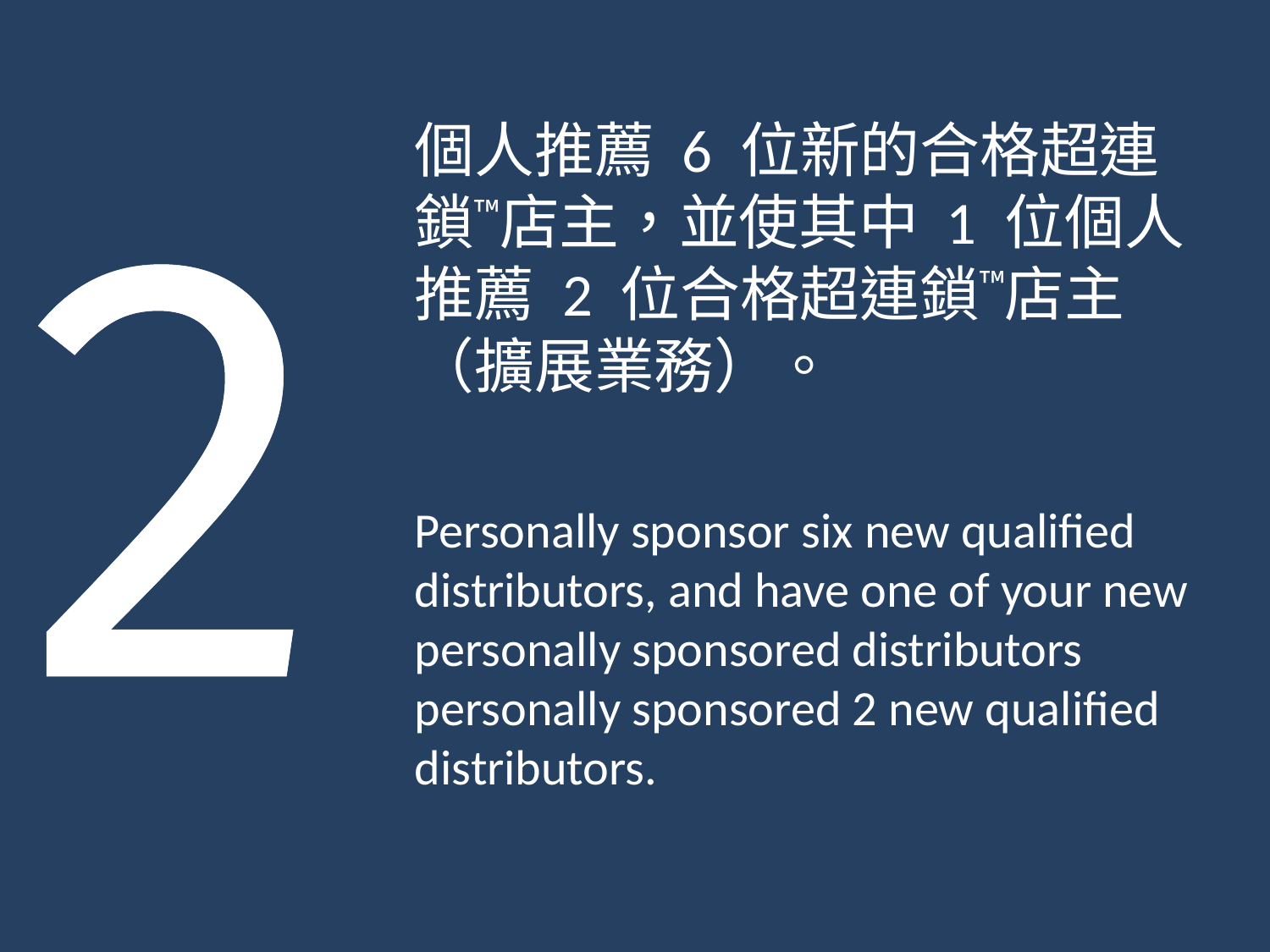

2
個人推薦 6 位新的合格超連鎖™店主，並使其中 1 位個人推薦 2 位合格超連鎖™店主（擴展業務）。

Personally sponsor six new qualified distributors, and have one of your new personally sponsored distributors personally sponsored 2 new qualified distributors.